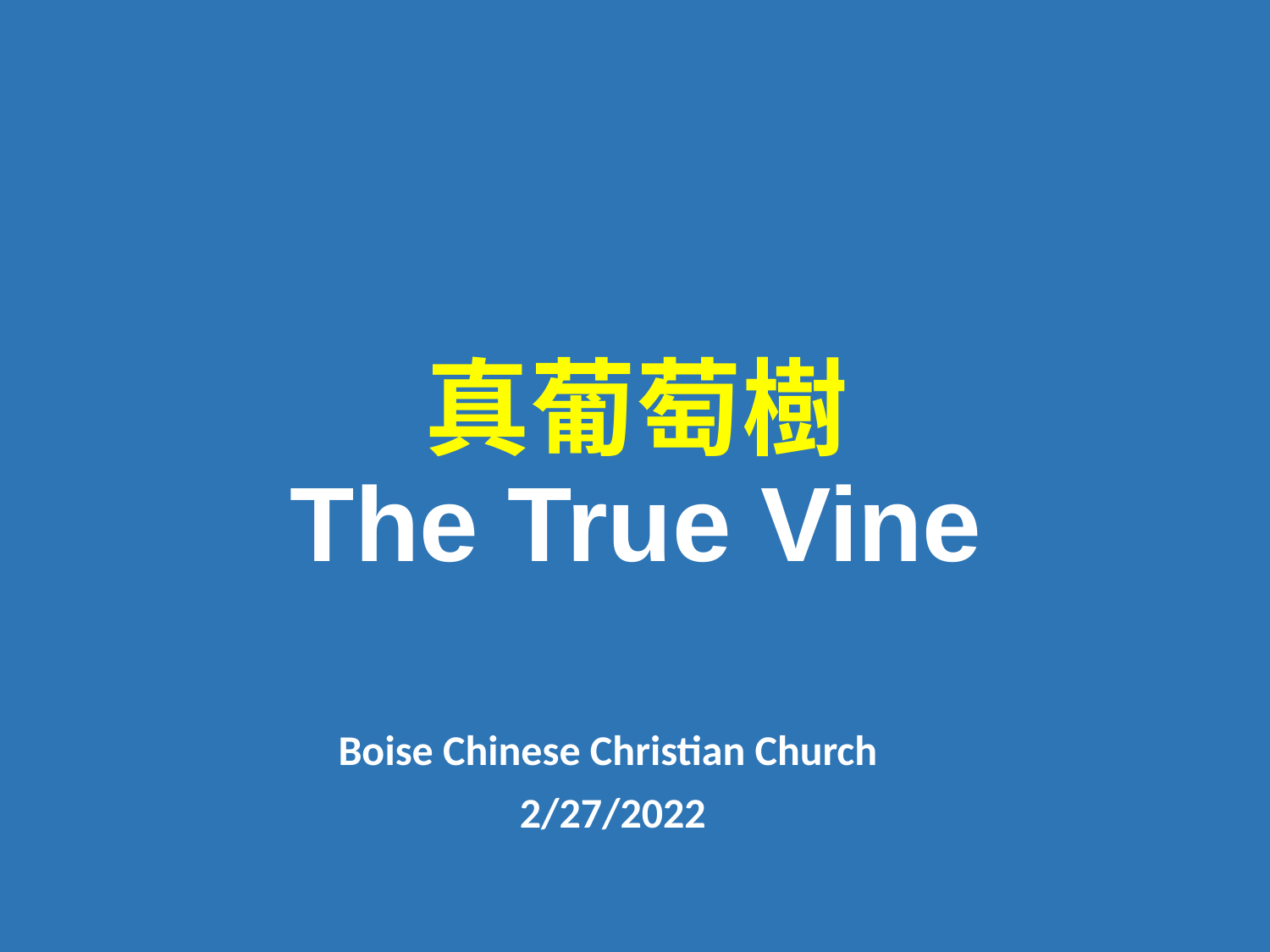

# 真葡萄樹 The True Vine
Boise Chinese Christian Church
2/27/2022